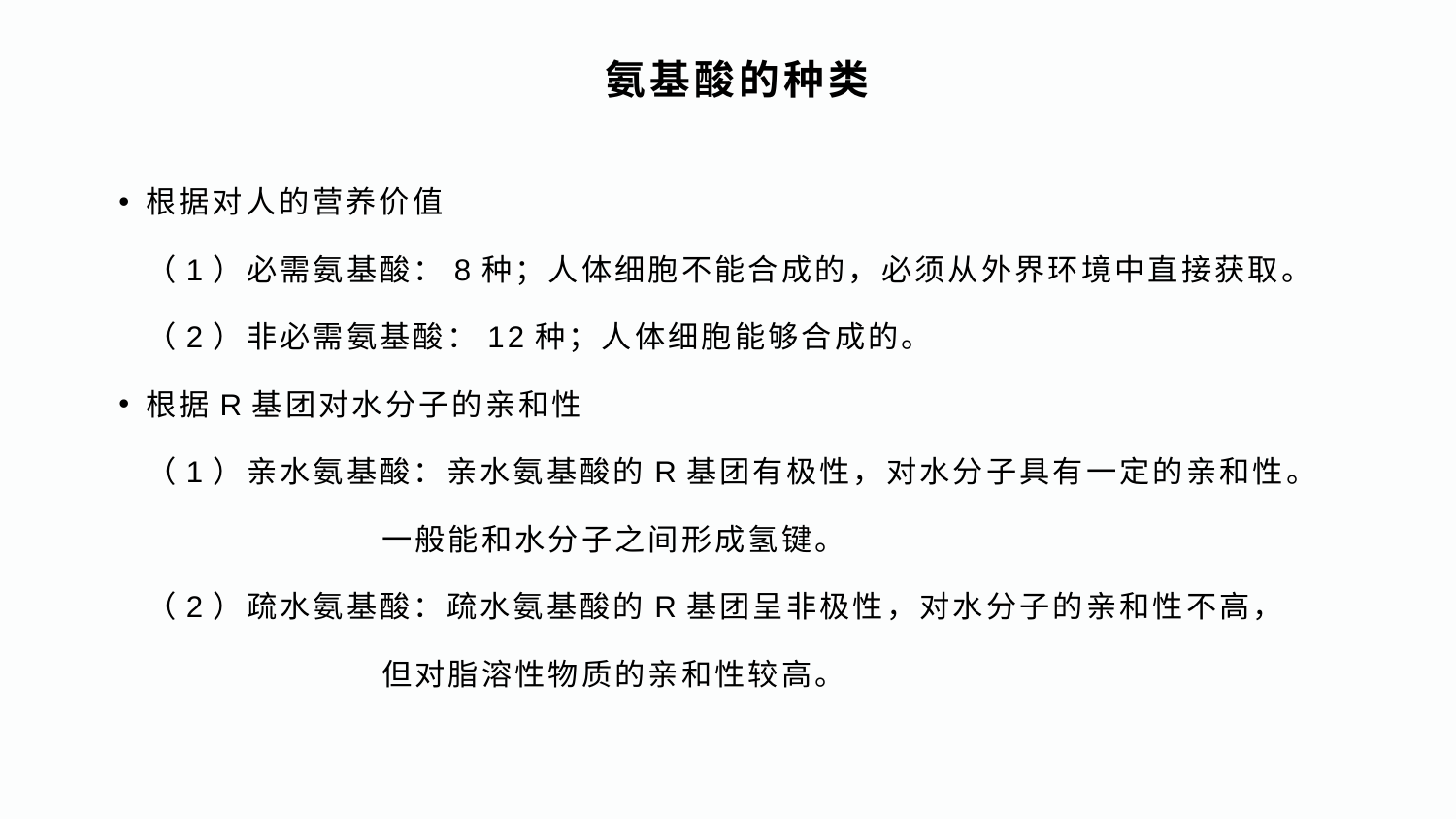

# 氨基酸的种类
根据对人的营养价值
  （1）必需氨基酸：8种；人体细胞不能合成的，必须从外界环境中直接获取。
  （2）非必需氨基酸：12种；人体细胞能够合成的。
根据R基团对水分子的亲和性
  （1）亲水氨基酸：亲水氨基酸的R基团有极性，对水分子具有一定的亲和性。
                          一般能和水分子之间形成氢键。
  （2）疏水氨基酸：疏水氨基酸的R基团呈非极性，对水分子的亲和性不高，
                          但对脂溶性物质的亲和性较高。